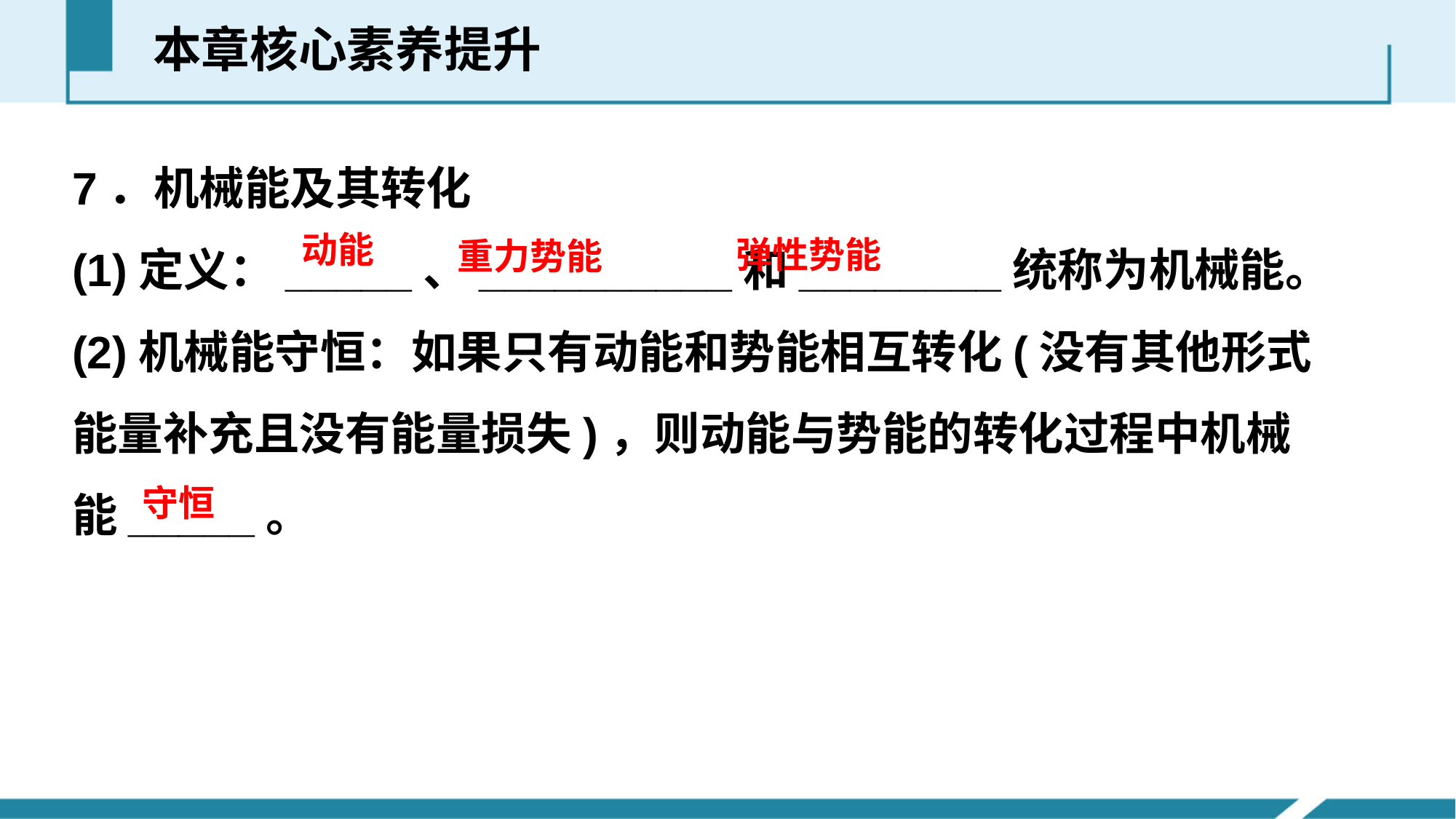

本章核心素养提升
7．机械能及其转化
(1)定义：_____、__________和________统称为机械能。
(2)机械能守恒：如果只有动能和势能相互转化(没有其他形式能量补充且没有能量损失)，则动能与势能的转化过程中机械能_____。
动能
弹性势能
重力势能
守恒